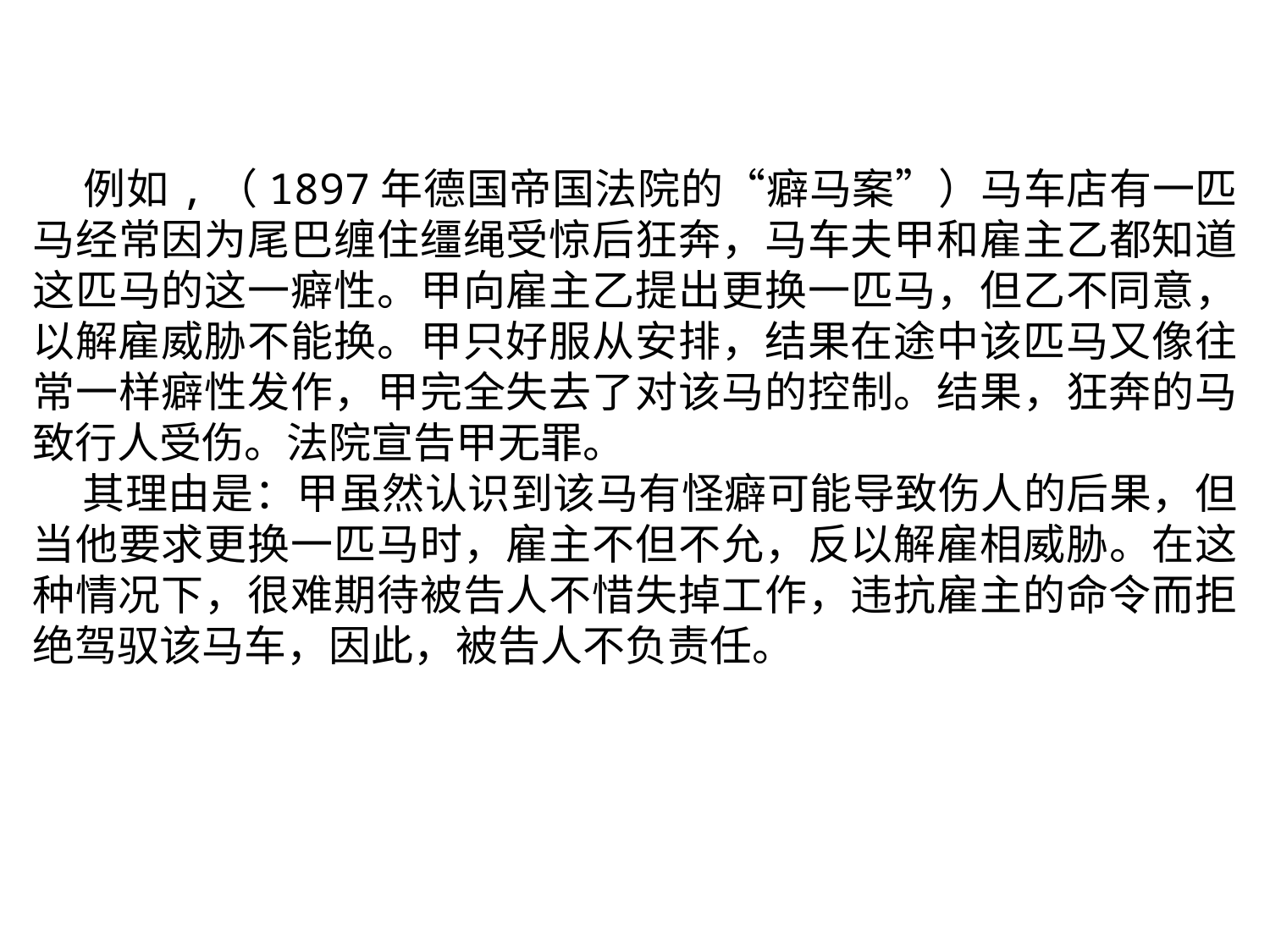

例如,（1897年德国帝国法院的“癖马案”）马车店有一匹马经常因为尾巴缠住缰绳受惊后狂奔，马车夫甲和雇主乙都知道这匹马的这一癖性。甲向雇主乙提出更换一匹马，但乙不同意，以解雇威胁不能换。甲只好服从安排，结果在途中该匹马又像往常一样癖性发作，甲完全失去了对该马的控制。结果，狂奔的马致行人受伤。法院宣告甲无罪。
    其理由是：甲虽然认识到该马有怪癖可能导致伤人的后果，但当他要求更换一匹马时，雇主不但不允，反以解雇相威胁。在这种情况下，很难期待被告人不惜失掉工作，违抗雇主的命令而拒绝驾驭该马车，因此，被告人不负责任。